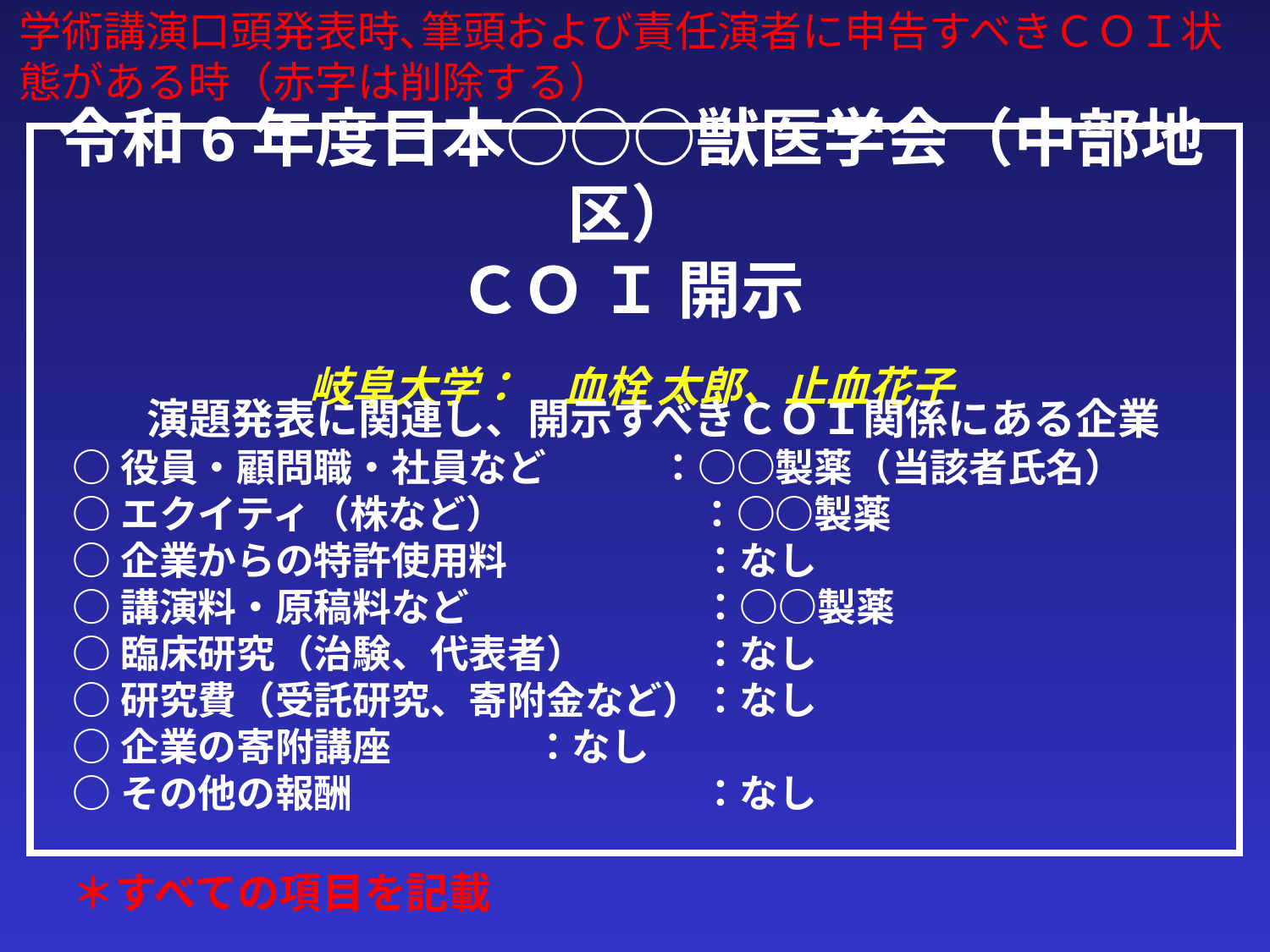

学術講演口頭発表時､筆頭および責任演者に申告すべきＣＯＩ状態がある時（赤字は削除する）
令和6年度日本○○○獣医学会（中部地区）
ＣＯ Ｉ 開示
　
岐阜大学：　血栓 太郎、止血花子

演題発表に関連し、開示すべきＣＯＩ関係にある企業
○役員・顧問職・社員など　    　：○○製薬（当該者氏名）
○エクイティ（株など）　　　　　：○○製薬
○企業からの特許使用料　　　　　：なし
○講演料・原稿料など　　　　　　：○○製薬
○臨床研究（治験、代表者）　　　：なし
○研究費（受託研究、寄附金など）：なし
○企業の寄附講座                ：なし
○その他の報酬　　　　　　　　　：なし

＊すべての項目を記載